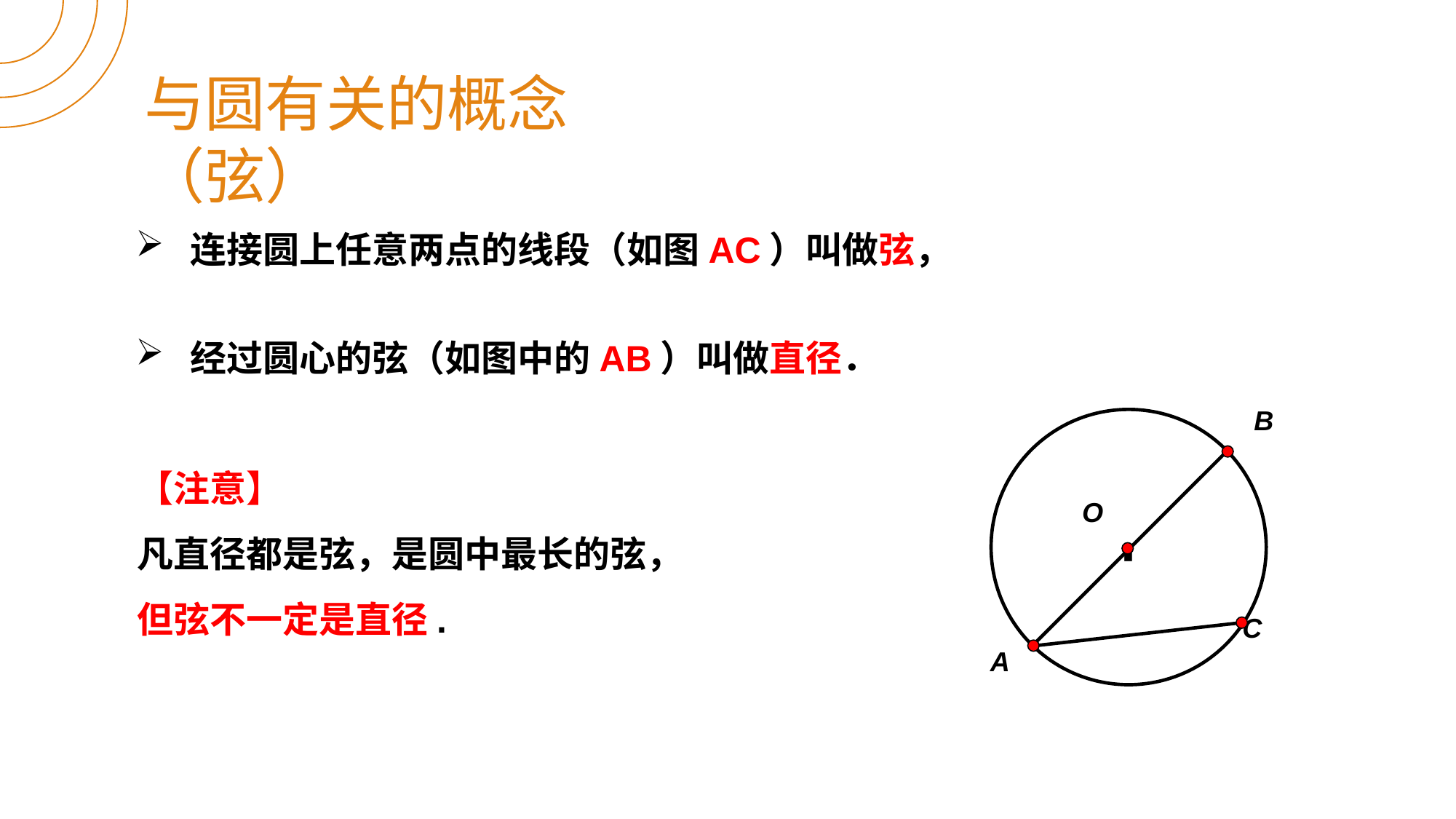

与圆有关的概念（弦）
连接圆上任意两点的线段（如图AC）叫做弦，
经过圆心的弦（如图中的AB）叫做直径．
B
·
【注意】
凡直径都是弦，是圆中最长的弦，
但弦不一定是直径.

O

C

A